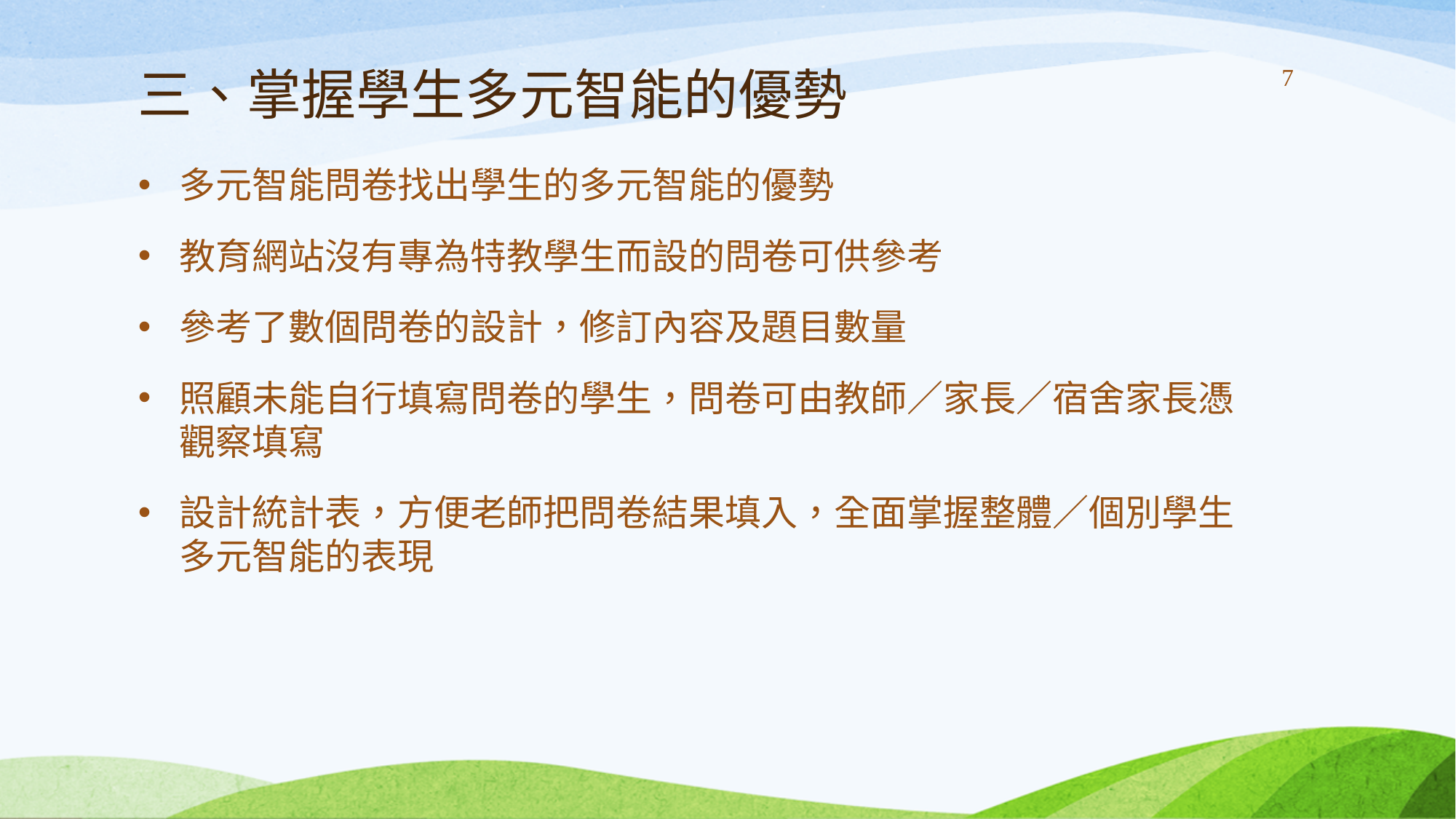

# 三、掌握學生多元智能的優勢
7
多元智能問卷找出學生的多元智能的優勢
教育網站沒有專為特教學生而設的問卷可供參考
參考了數個問卷的設計，修訂內容及題目數量
照顧未能自行填寫問卷的學生，問卷可由教師／家長／宿舍家長憑觀察填寫
設計統計表，方便老師把問卷結果填入，全面掌握整體／個別學生多元智能的表現